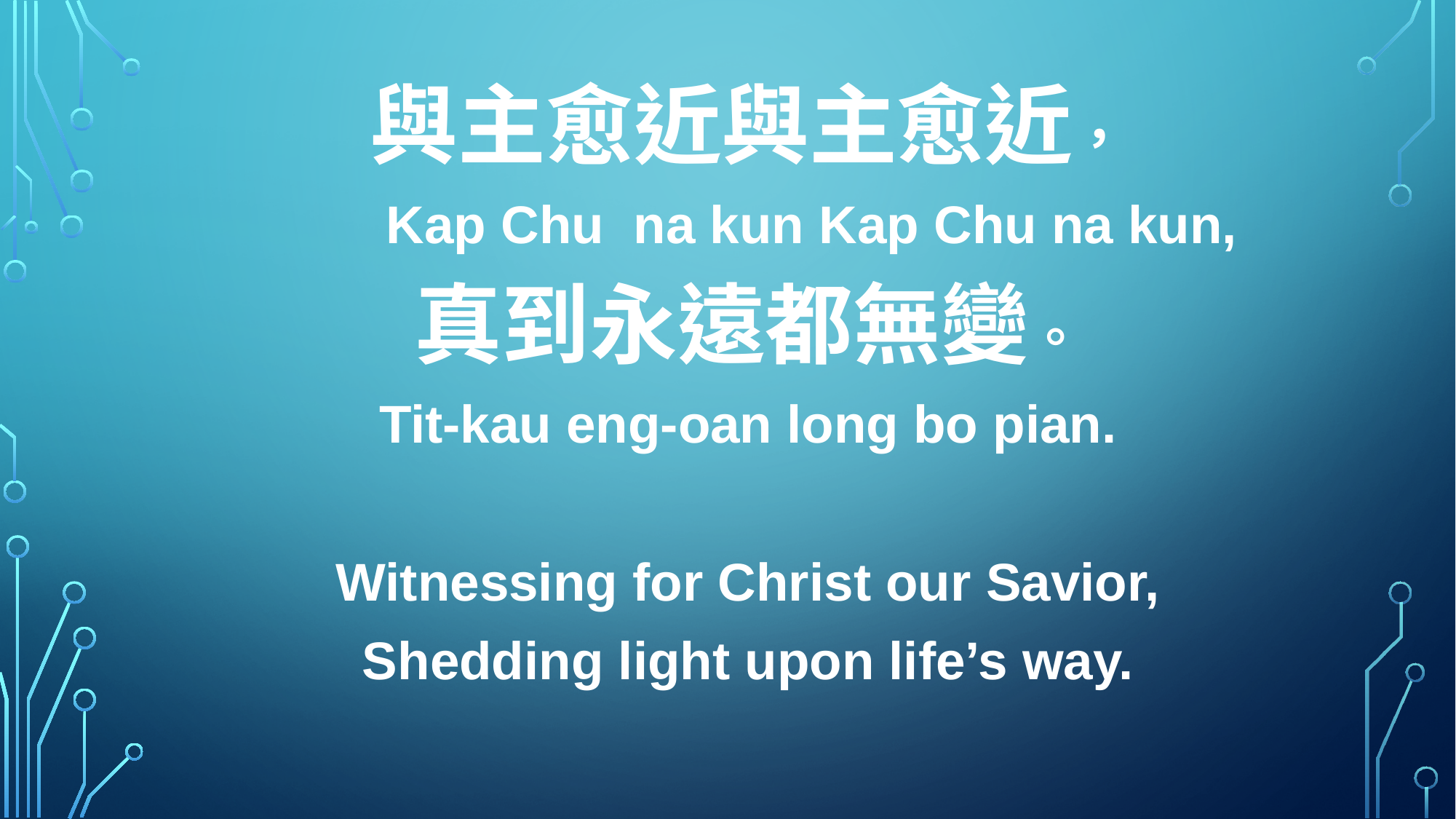

與主愈近與主愈近，
          Kap Chu  na kun Kap Chu na kun,
真到永遠都無變。
Tit-kau eng-oan long bo pian.

Witnessing for Christ our Savior,
Shedding light upon life’s way.